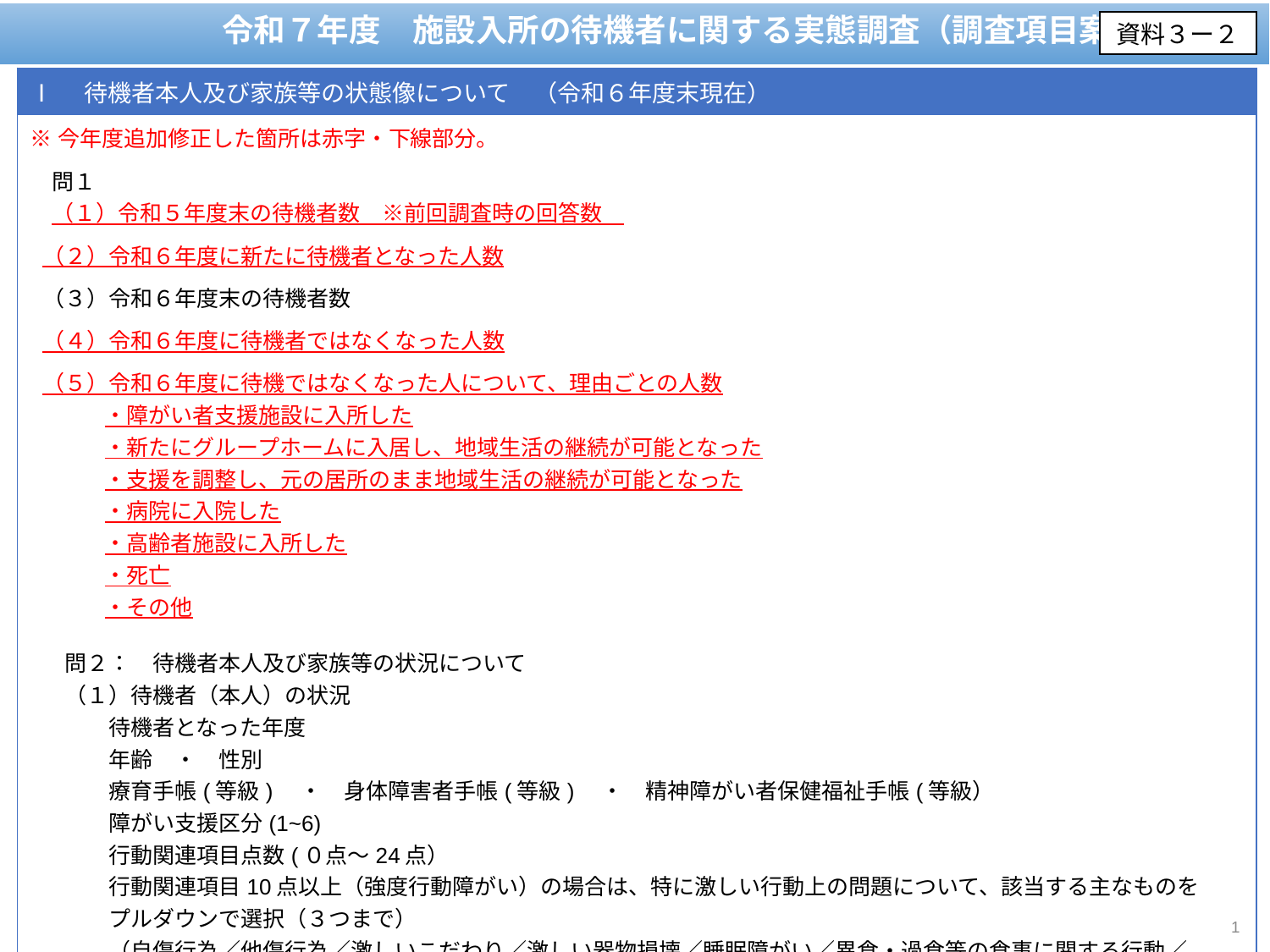

令和７年度　施設入所の待機者に関する実態調査（調査項目案）
資料３ー２
| Ⅰ　待機者本人及び家族等の状態像について　（令和６年度末現在） |
| --- |
| ※今年度追加修正した箇所は赤字・下線部分。 　問１ 　（１）令和５年度末の待機者数　※前回調査時の回答数　 （２）令和６年度に新たに待機者となった人数 （３）令和６年度末の待機者数 （４）令和６年度に待機者ではなくなった人数 （５）令和６年度に待機ではなくなった人について、理由ごとの人数 ・障がい者支援施設に入所した ・新たにグループホームに入居し、地域生活の継続が可能となった ・支援を調整し、元の居所のまま地域生活の継続が可能となった ・病院に入院した ・高齢者施設に入所した ・死亡 ・その他 　問２：　待機者本人及び家族等の状況について 　（１）待機者（本人）の状況 　　　待機者となった年度 　　　年齢　・　性別 　　　療育手帳(等級)　・　身体障害者手帳(等級)　・　精神障がい者保健福祉手帳(等級） 　　　障がい支援区分(1~6) 　　　行動関連項目点数(０点～24点） 　　　行動関連項目10点以上（強度行動障がい）の場合は、特に激しい行動上の問題について、該当する主なものを 　　　プルダウンで選択（３つまで） 　　　（自傷行為／他傷行為／激しいこだわり／激しい器物損壊／睡眠障がい／異食・過食等の食事に関する行動／ 　　　　　排泄に関する障がい／著しい多動／大声等の行動／沈静化が困難なパニック／粗暴な行為） 　　　医療的ケアの状況　　※該当するものについて、プルダウンで選択。 　　　（特に医療的ケアが必要ない／定期通院と服薬管理が必要／喀痰吸引、人工呼吸などで24時間医療的なケアが必要／ 　　　　　その他） |
1